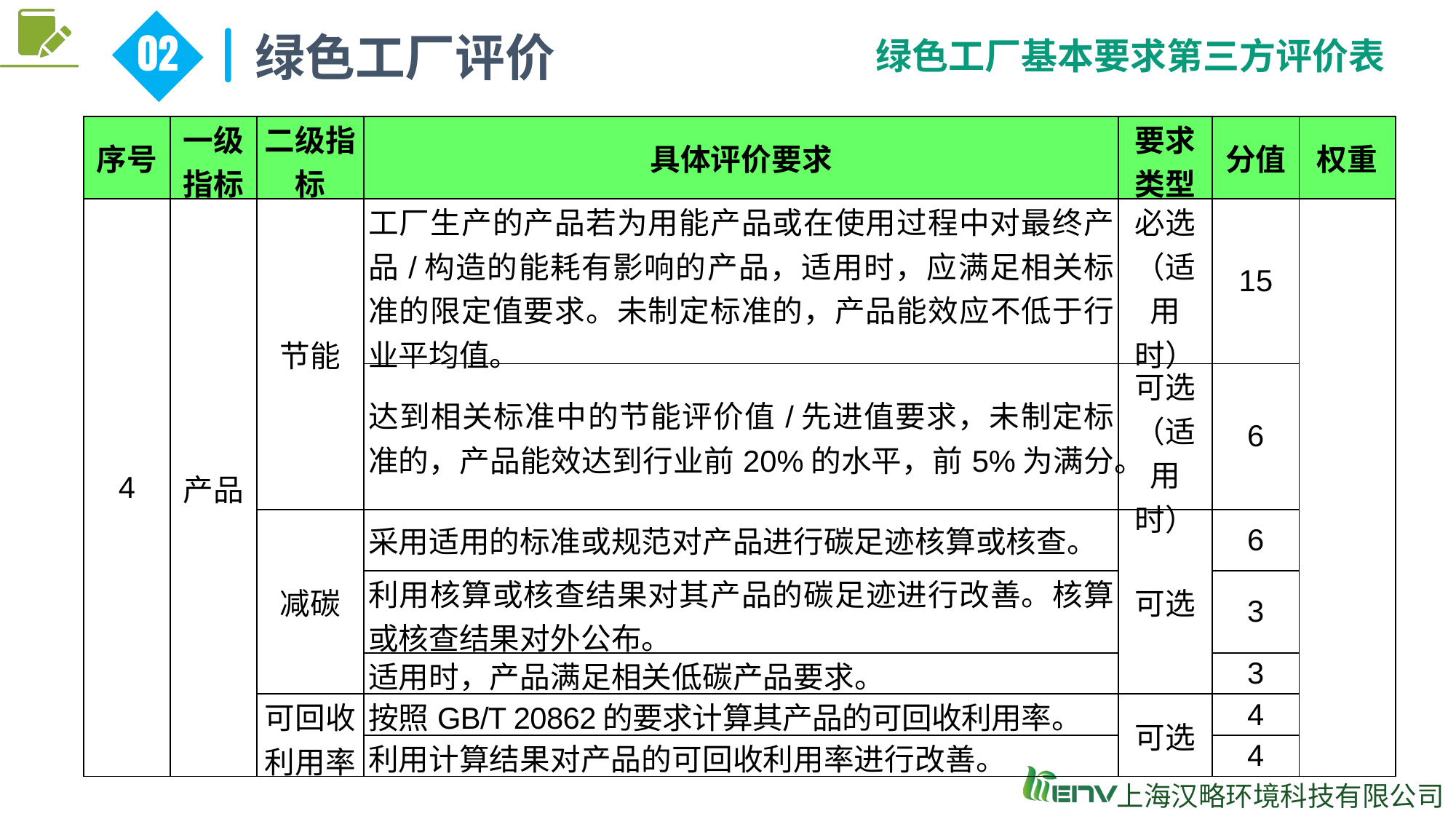

绿色工厂评价

02
绿色工厂基本要求第三方评价表
| 序号 | 一级 指标 | 二级指标 | 具体评价要求 | 要求类型 | 分值 | 权重 |
| --- | --- | --- | --- | --- | --- | --- |
| 4 | 产品 | 节能 | 工厂生产的产品若为用能产品或在使用过程中对最终产品/构造的能耗有影响的产品，适用时，应满足相关标准的限定值要求。未制定标准的，产品能效应不低于行业平均值。 | 必选 （适用时） | 15 |  |
|  |  |  | 达到相关标准中的节能评价值/先进值要求，未制定标准的，产品能效达到行业前20%的水平，前5%为满分。 | 可选 （适用时） | 6 |  |
|  |  | 减碳 | 采用适用的标准或规范对产品进行碳足迹核算或核查。 | 可选 | 6 |  |
|  |  |  | 利用核算或核查结果对其产品的碳足迹进行改善。核算或核查结果对外公布。 |  | 3 |  |
|  |  |  | 适用时，产品满足相关低碳产品要求。 |  | 3 |  |
|  |  | 可回收 利用率 | 按照GB/T 20862的要求计算其产品的可回收利用率。 | 可选 | 4 |  |
|  |  |  | 利用计算结果对产品的可回收利用率进行改善。 |  | 4 |  |